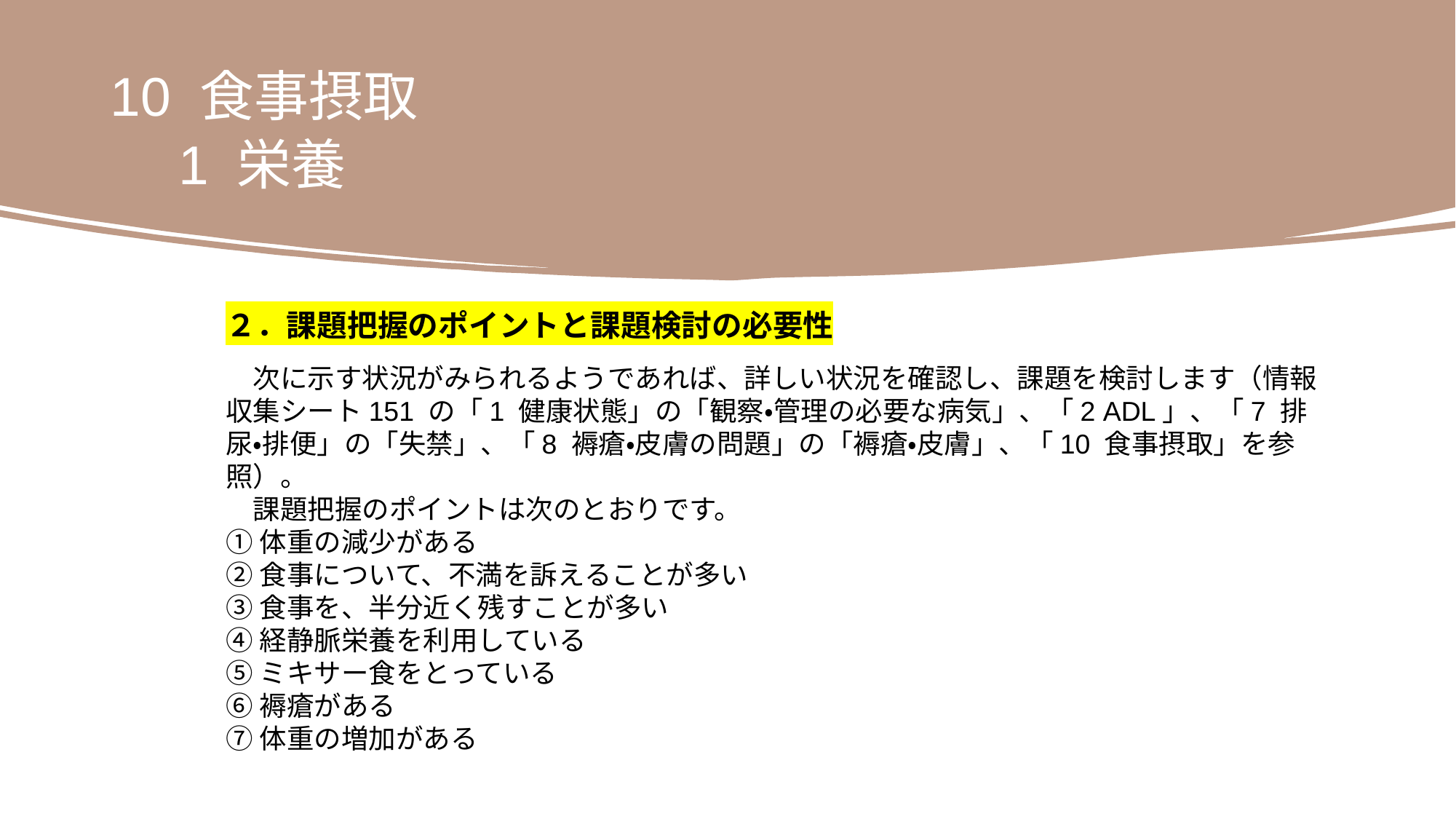

10 食事摂取
　1 栄養

２．課題把握のポイントと課題検討の必要性

　次に示す状況がみられるようであれば、詳しい状況を確認し、課題を検討します（情報
収集シート151 の「1 健康状態」の「観察・管理の必要な病気」、「2 ADL」、「7 排尿・排便」の「失禁」、「8 褥瘡・皮膚の問題」の「褥瘡・皮膚」、「10 食事摂取」を参照）。
　課題把握のポイントは次のとおりです。
①体重の減少がある
②食事について、不満を訴えることが多い
③食事を、半分近く残すことが多い
④経静脈栄養を利用している
⑤ミキサー食をとっている
⑥褥瘡がある
⑦体重の増加がある